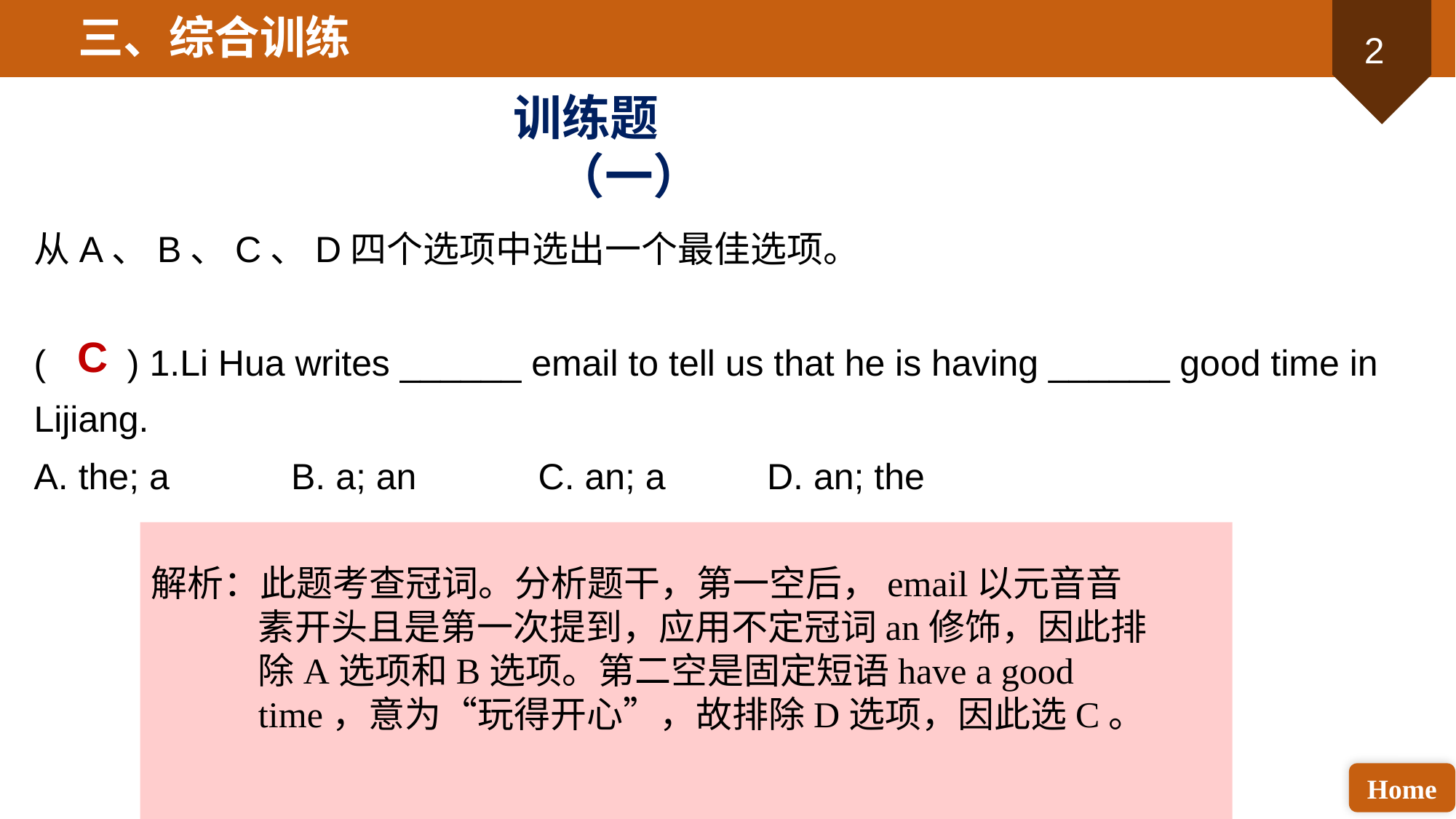

三、综合训练
训练题（一）
从A、B、C、D四个选项中选出一个最佳选项。

(        ) 1.Li Hua writes ______ email to tell us that he is having ______ good time in Lijiang.
A. the; a            B. a; an            C. an; a          D. an; the
C

解析：此题考查冠词。分析题干，第一空后，email以元音音素开头且是第一次提到，应用不定冠词an修饰，因此排除A选项和B选项。第二空是固定短语have a good time，意为“玩得开心”，故排除D选项，因此选C。